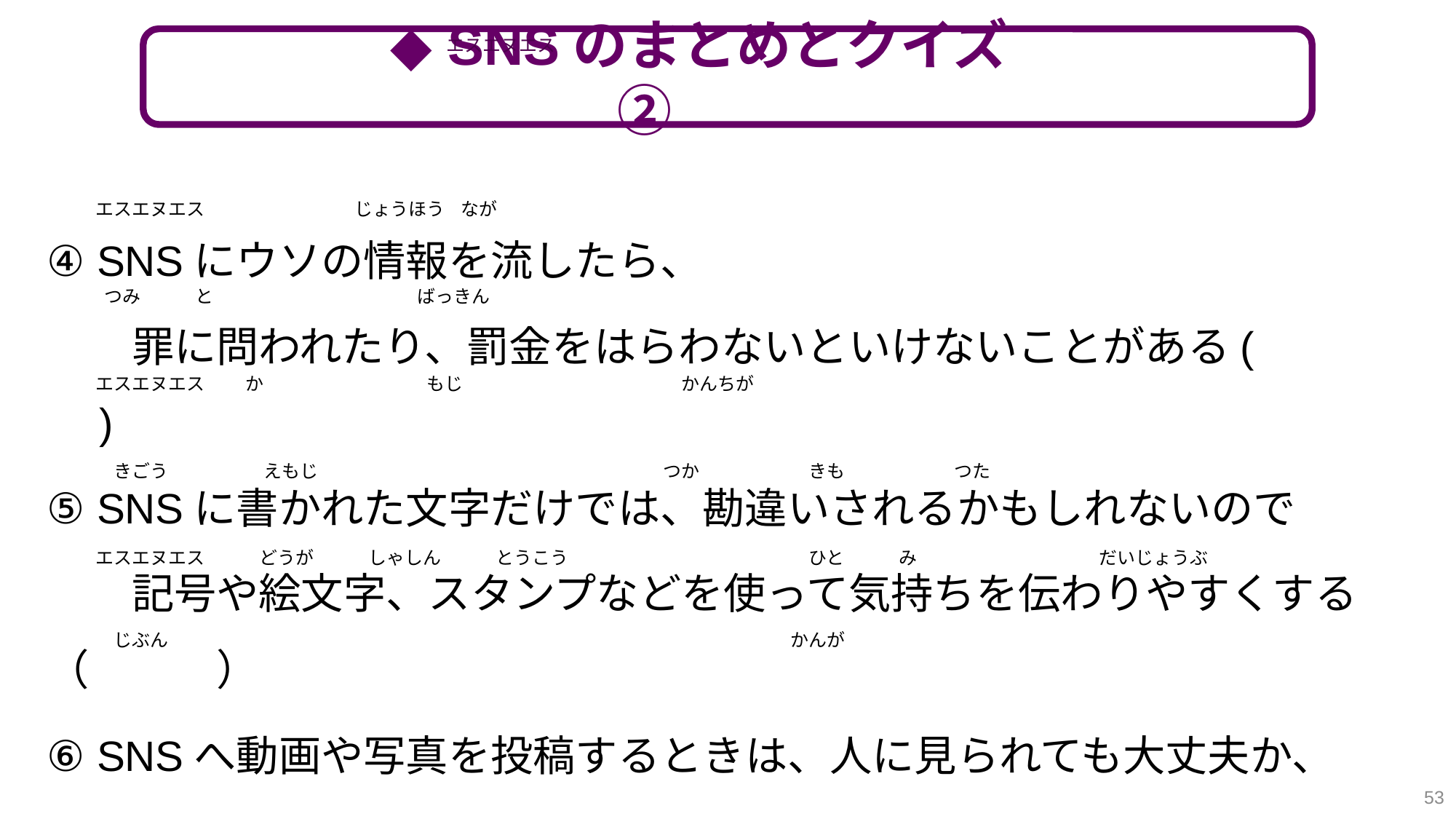

エスエヌエス
◆ SNSのまとめとクイズ②
エスエヌエス　　　　　　　　 じょうほう    なが

 つみ　　　と　　　　　　　　　　　 ばっきん

エスエヌエス　　 か　　　　　　　　　もじ　　　　　　　　　　　　かんちが

　きごう　　　　　 えもじ　　　　　　　　　　　　　　　　　　　つか　　　　　　きも　　　　　　つた

エスエヌエス　　　どうが　　　しゃしん　　　とうこう　　　　　　　　　　　　　 ひと　　　み　　　　　　　　　　だいじょうぶ

　じぶん　　　　　　　　　　　　　　　　　　　　　　　　　　　　　　　　　　 かんが
④ SNSにウソの情報を流したら、
　　罪に問われたり、罰金をはらわないといけないことがある(　　　)
⑤ SNSに書かれた文字だけでは、勘違いされるかもしれないので
　　記号や絵文字、スタンプなどを使って気持ちを伝わりやすくする（　　　）
⑥ SNSへ動画や写真を投稿するときは、人に見られても大丈夫か、
　  自分がされてイヤなことではないかを考える(　　　)
53